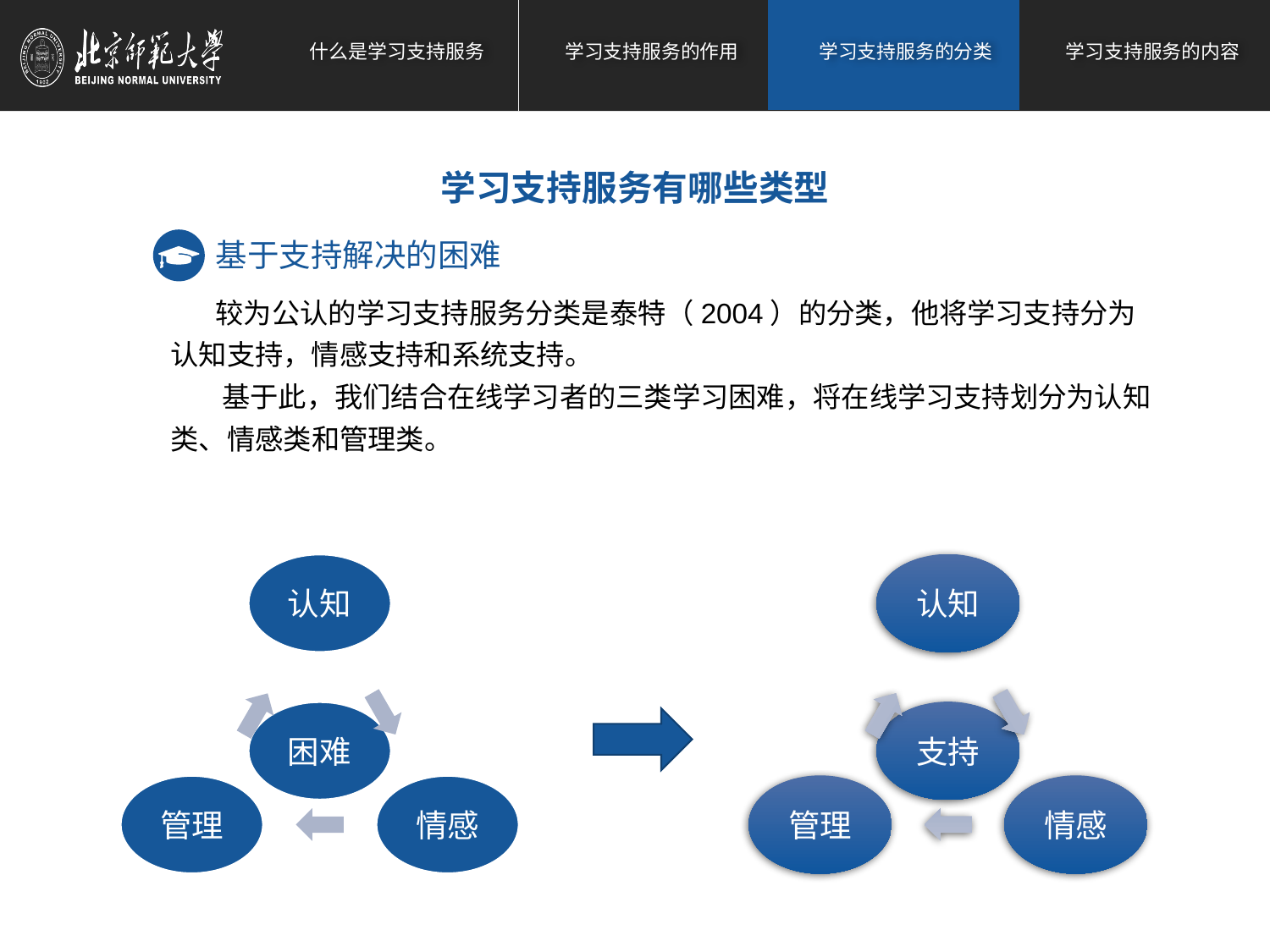

学习支持服务有哪些类型
基于支持解决的困难

      较为公认的学习支持服务分类是泰特（2004）的分类，他将学习支持分为认知支持，情感支持和系统支持。
       基于此，我们结合在线学习者的三类学习困难，将在线学习支持划分为认知类、情感类和管理类。
困难
认知
情感
管理
支持
认知
情感
管理